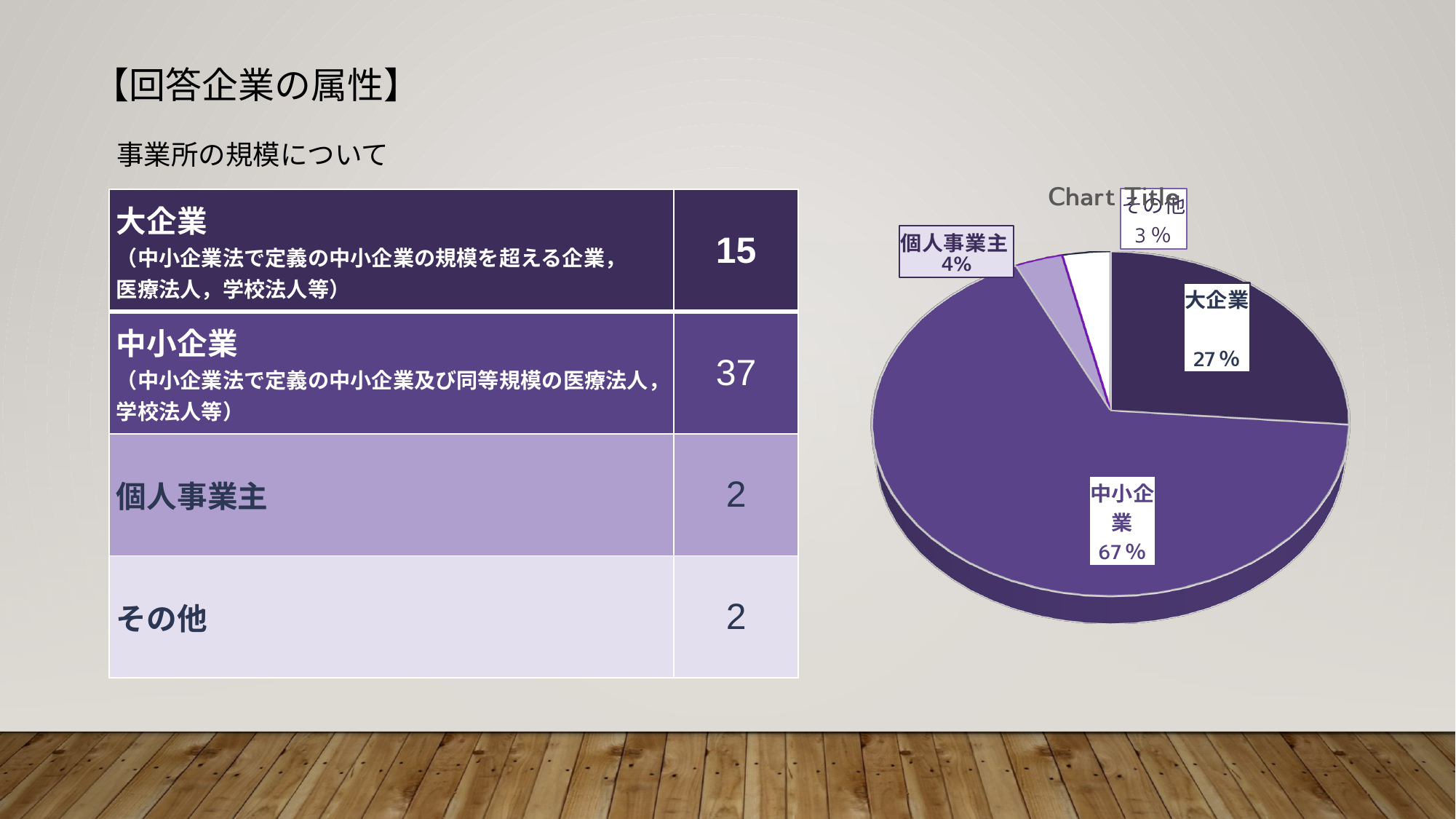

【回答企業の属性】
事業所の規模について

[unsupported chart]

| 大企業　 （中小企業法で定義の中小企業の規模を超える企業， 医療法人，学校法人等） | 15 |
| --- | --- |
| 中小企業　 （中小企業法で定義の中小企業及び同等規模の医療法人，学校法人等） | 37 |
| 個人事業主 | 2 |
| その他 | 2 |